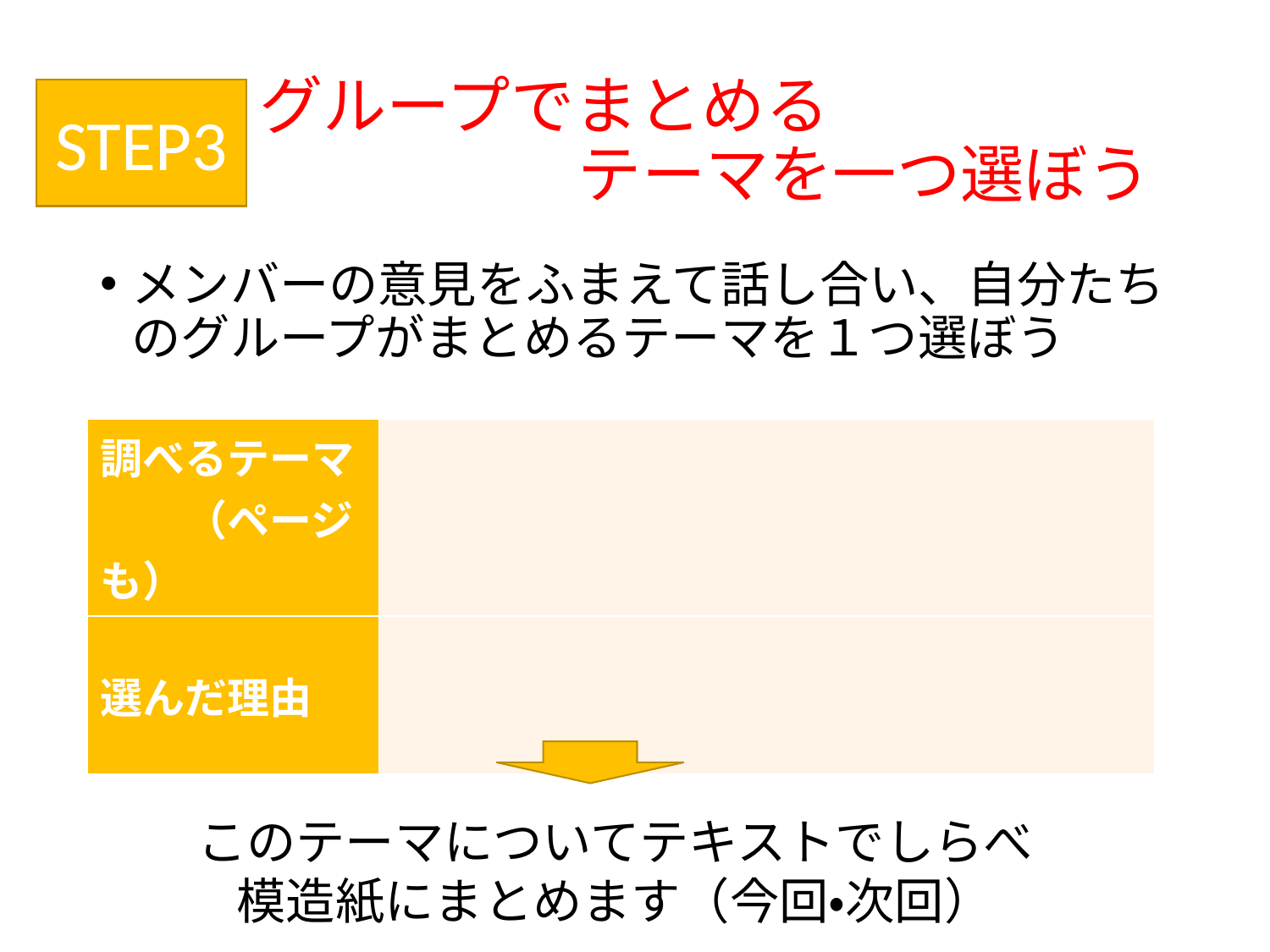

# グループでまとめる 　　　　　テーマを一つ選ぼう
STEP3
メンバーの意見をふまえて話し合い、自分たちのグループがまとめるテーマを１つ選ぼう
| 調べるテーマ 　　（ページも） |  |
| --- | --- |
| 選んだ理由 |  |

このテーマについてテキストでしらべ
模造紙にまとめます（今回・次回）